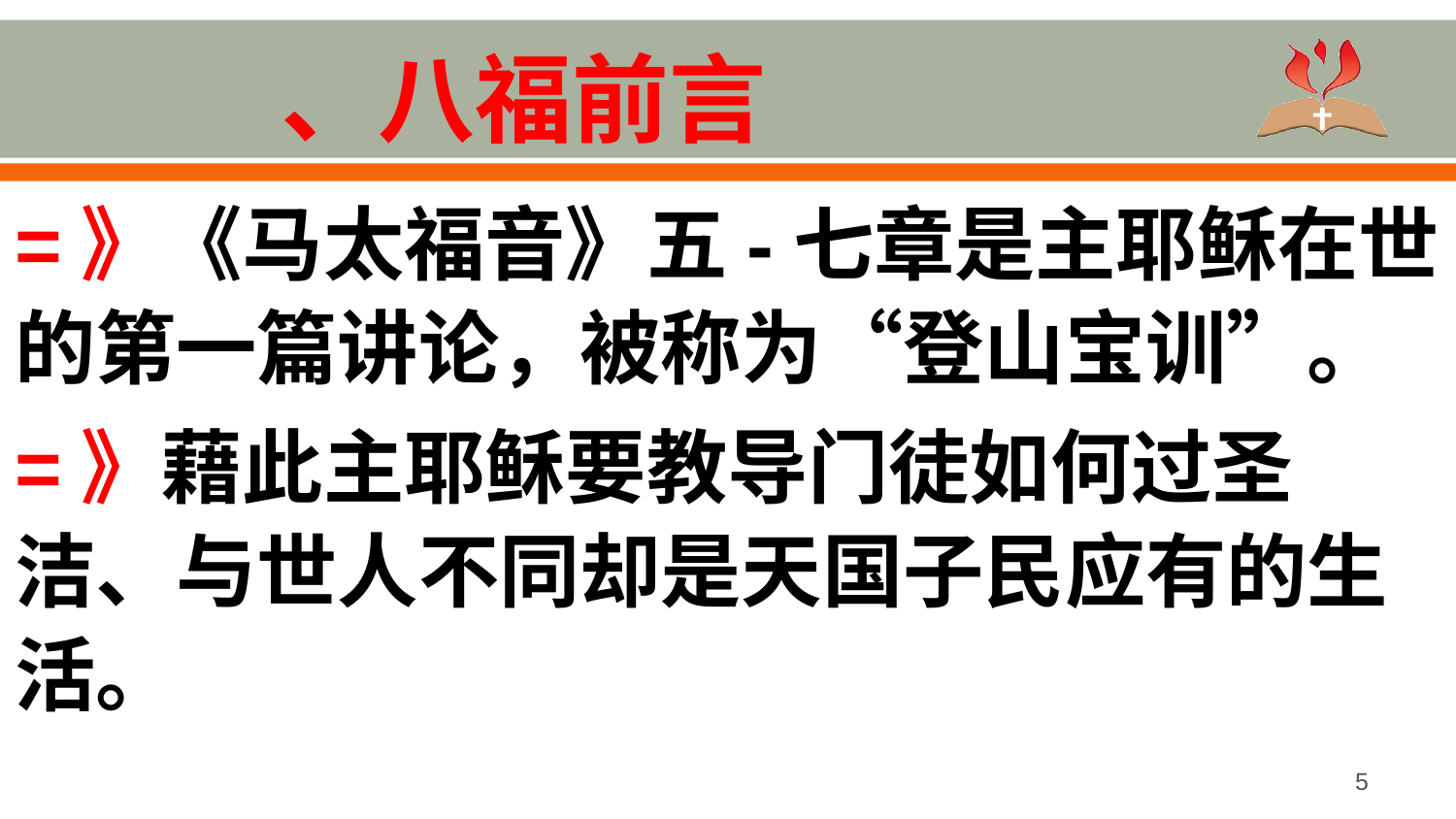

#
、八福前言
=》《马太福音》五-七章是主耶稣在世的第一篇讲论，被称为“登山宝训”。
=》藉此主耶稣要教导门徒如何过圣洁、与世人不同却是天国子民应有的生活。
5